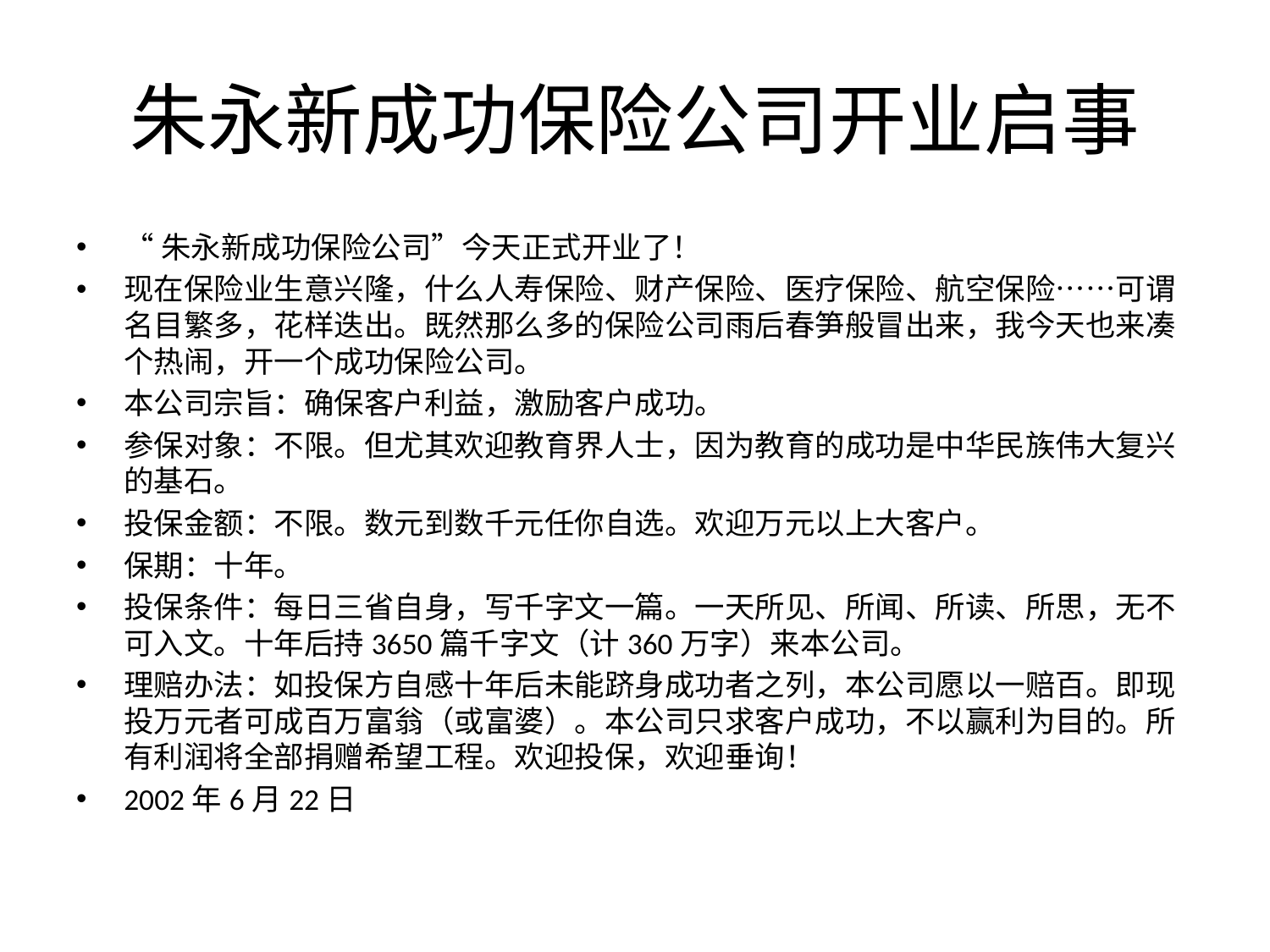

# 朱永新成功保险公司开业启事
“朱永新成功保险公司”今天正式开业了！
现在保险业生意兴隆，什么人寿保险、财产保险、医疗保险、航空保险……可谓名目繁多，花样迭出。既然那么多的保险公司雨后春笋般冒出来，我今天也来凑个热闹，开一个成功保险公司。
本公司宗旨：确保客户利益，激励客户成功。
参保对象：不限。但尤其欢迎教育界人士，因为教育的成功是中华民族伟大复兴的基石。
投保金额：不限。数元到数千元任你自选。欢迎万元以上大客户。
保期：十年。
投保条件：每日三省自身，写千字文一篇。一天所见、所闻、所读、所思，无不可入文。十年后持3650篇千字文（计360万字）来本公司。
理赔办法：如投保方自感十年后未能跻身成功者之列，本公司愿以一赔百。即现投万元者可成百万富翁（或富婆）。本公司只求客户成功，不以赢利为目的。所有利润将全部捐赠希望工程。欢迎投保，欢迎垂询！
2002年6月22日